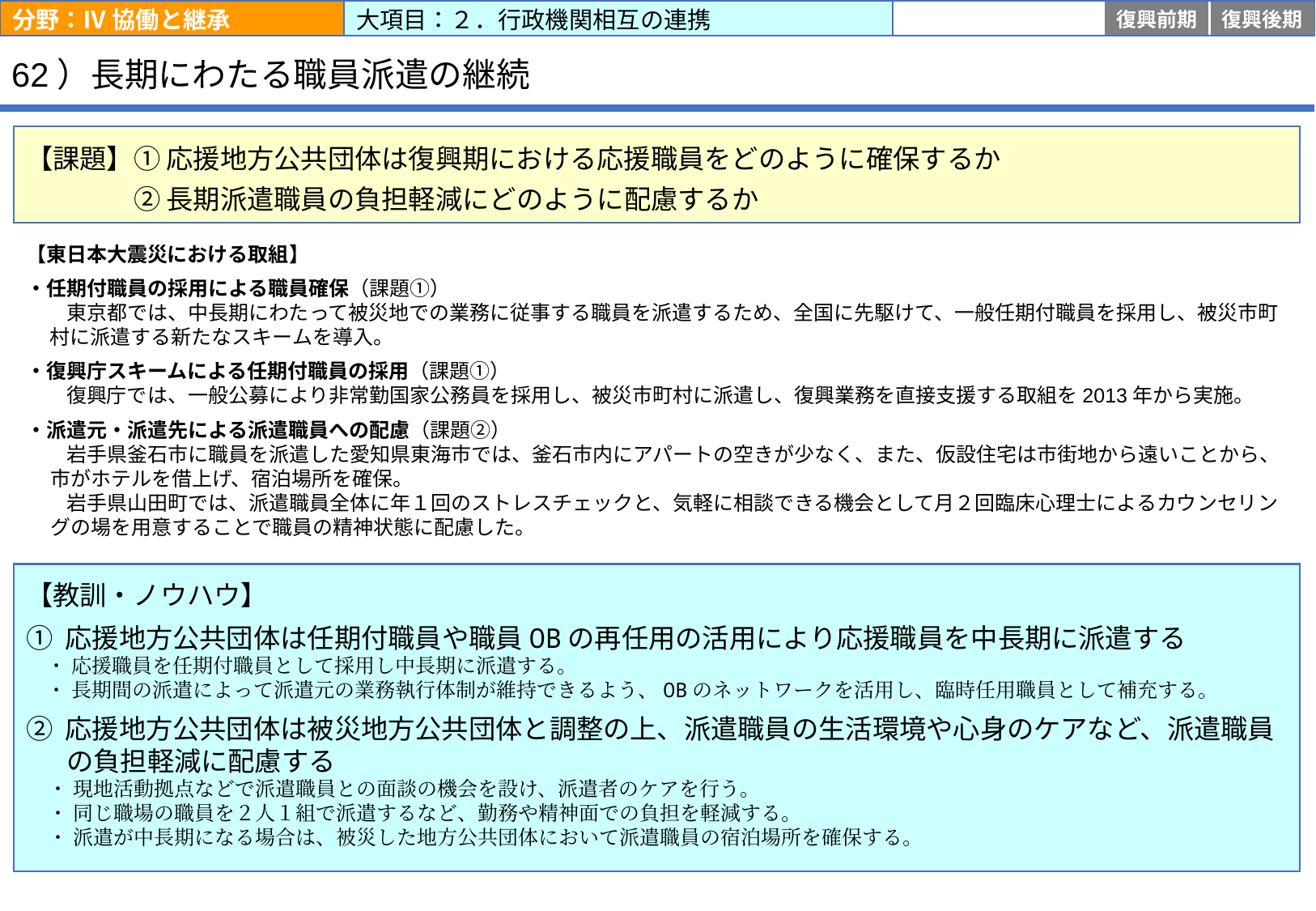

分野：Ⅳ 協働と継承
大項目：２．行政機関相互の連携
応急
復旧
復興前期
復興後期

# 62）長期にわたる職員派遣の継続
【課題】① 応援地方公共団体は復興期における応援職員をどのように確保するか
　　　　② 長期派遣職員の負担軽減にどのように配慮するか
【東日本大震災における取組】
・任期付職員の採用による職員確保（課題①）
　　東京都では、中長期にわたって被災地での業務に従事する職員を派遣するため、全国に先駆けて、一般任期付職員を採用し、被災市町村に派遣する新たなスキームを導入。
・復興庁スキームによる任期付職員の採用（課題①）
　　復興庁では、一般公募により非常勤国家公務員を採用し、被災市町村に派遣し、復興業務を直接支援する取組を2013年から実施。
・派遣元・派遣先による派遣職員への配慮（課題②）
　　岩手県釜石市に職員を派遣した愛知県東海市では、釜石市内にアパートの空きが少なく、また、仮設住宅は市街地から遠いことから、市がホテルを借上げ、宿泊場所を確保。
　　岩手県山田町では、派遣職員全体に年１回のストレスチェックと、気軽に相談できる機会として月２回臨床心理士によるカウンセリングの場を用意することで職員の精神状態に配慮した。
【教訓・ノウハウ】
① 応援地方公共団体は任期付職員や職員OBの再任用の活用により応援職員を中長期に派遣する
　・ 応援職員を任期付職員として採用し中長期に派遣する。
　・ 長期間の派遣によって派遣元の業務執行体制が維持できるよう、OBのネットワークを活用し、臨時任用職員として補充する。
② 応援地方公共団体は被災地方公共団体と調整の上、派遣職員の生活環境や心身のケアなど、派遣職員の負担軽減に配慮する
　・ 現地活動拠点などで派遣職員との面談の機会を設け、派遣者のケアを行う。
　・ 同じ職場の職員を２人１組で派遣するなど、勤務や精神面での負担を軽減する。
　・ 派遣が中長期になる場合は、被災した地方公共団体において派遣職員の宿泊場所を確保する。